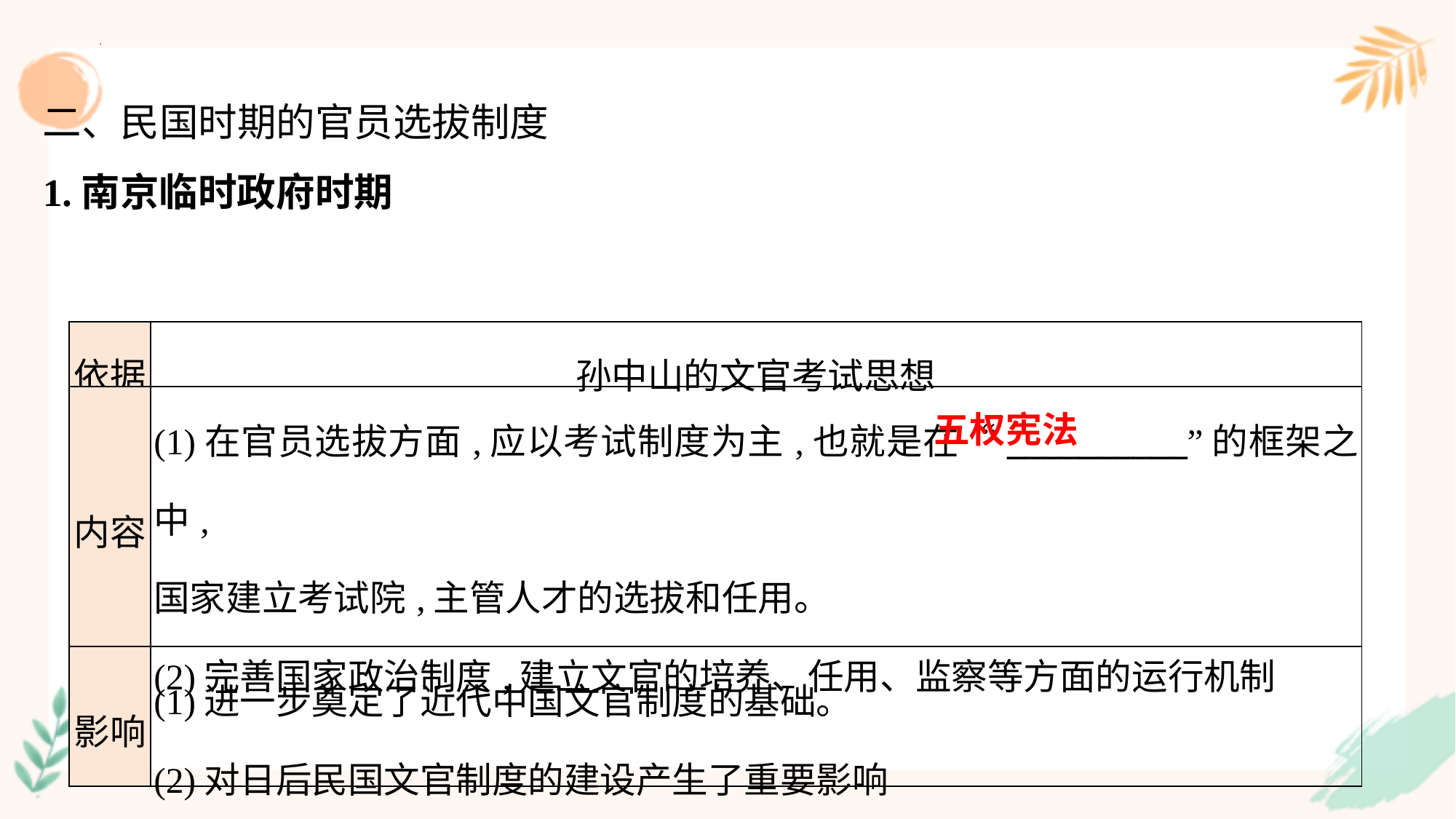

二、民国时期的官员选拔制度
1.南京临时政府时期
| 依据 | 孙中山的文官考试思想 |
| --- | --- |
| 内容 | (1)在官员选拔方面,应以考试制度为主,也就是在“\_\_\_\_\_\_\_\_\_\_”的框架之中, 国家建立考试院,主管人才的选拔和任用。 (2)完善国家政治制度,建立文官的培养、任用、监察等方面的运行机制 |
| 影响 | (1)进一步奠定了近代中国文官制度的基础。 (2)对日后民国文官制度的建设产生了重要影响 |
五权宪法